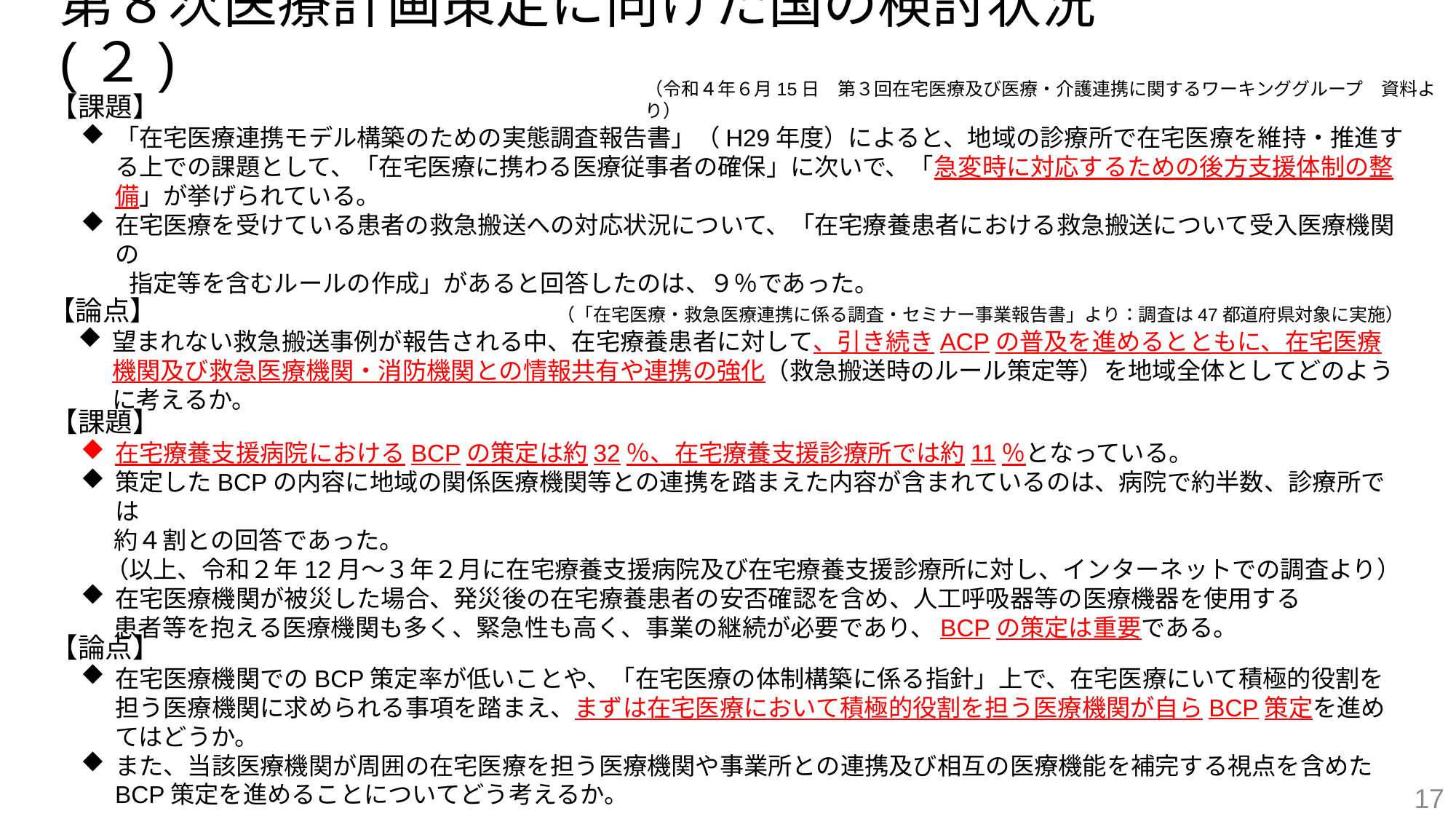

第８次医療計画策定に向けた国の検討状況(２)
（令和４年６月15日　第３回在宅医療及び医療・介護連携に関するワーキンググループ　資料より）
【課題】
「在宅医療連携モデル構築のための実態調査報告書」（H29年度）によると、地域の診療所で在宅医療を維持・推進する上での課題として、「在宅医療に携わる医療従事者の確保」に次いで、「急変時に対応するための後方支援体制の整備」が挙げられている。
在宅医療を受けている患者の救急搬送への対応状況について、「在宅療養患者における救急搬送について受入医療機関の
　　指定等を含むルールの作成」があると回答したのは、９％であった。
　　（「在宅医療・救急医療連携に係る調査・セミナー事業報告書」より：調査は47都道府県対象に実施）
【論点】
望まれない救急搬送事例が報告される中、在宅療養患者に対して、引き続きACPの普及を進めるとともに、在宅医療機関及び救急医療機関・消防機関との情報共有や連携の強化（救急搬送時のルール策定等）を地域全体としてどのように考えるか。
【課題】
在宅療養支援病院におけるBCPの策定は約32％、在宅療養支援診療所では約11％となっている。
策定したBCPの内容に地域の関係医療機関等との連携を踏まえた内容が含まれているのは、病院で約半数、診療所では
     約４割との回答であった。
　（以上、令和２年12月～３年２月に在宅療養支援病院及び在宅療養支援診療所に対し、インターネットでの調査より）
在宅医療機関が被災した場合、発災後の在宅療養患者の安否確認を含め、人工呼吸器等の医療機器を使用する
     患者等を抱える医療機関も多く、緊急性も高く、事業の継続が必要であり、BCPの策定は重要である。

【論点】
在宅医療機関でのBCP策定率が低いことや、「在宅医療の体制構築に係る指針」上で、在宅医療にいて積極的役割を担う医療機関に求められる事項を踏まえ、まずは在宅医療において積極的役割を担う医療機関が自らBCP策定を進めてはどうか。
また、当該医療機関が周囲の在宅医療を担う医療機関や事業所との連携及び相互の医療機能を補完する視点を含めたBCP策定を進めることについてどう考えるか。
17